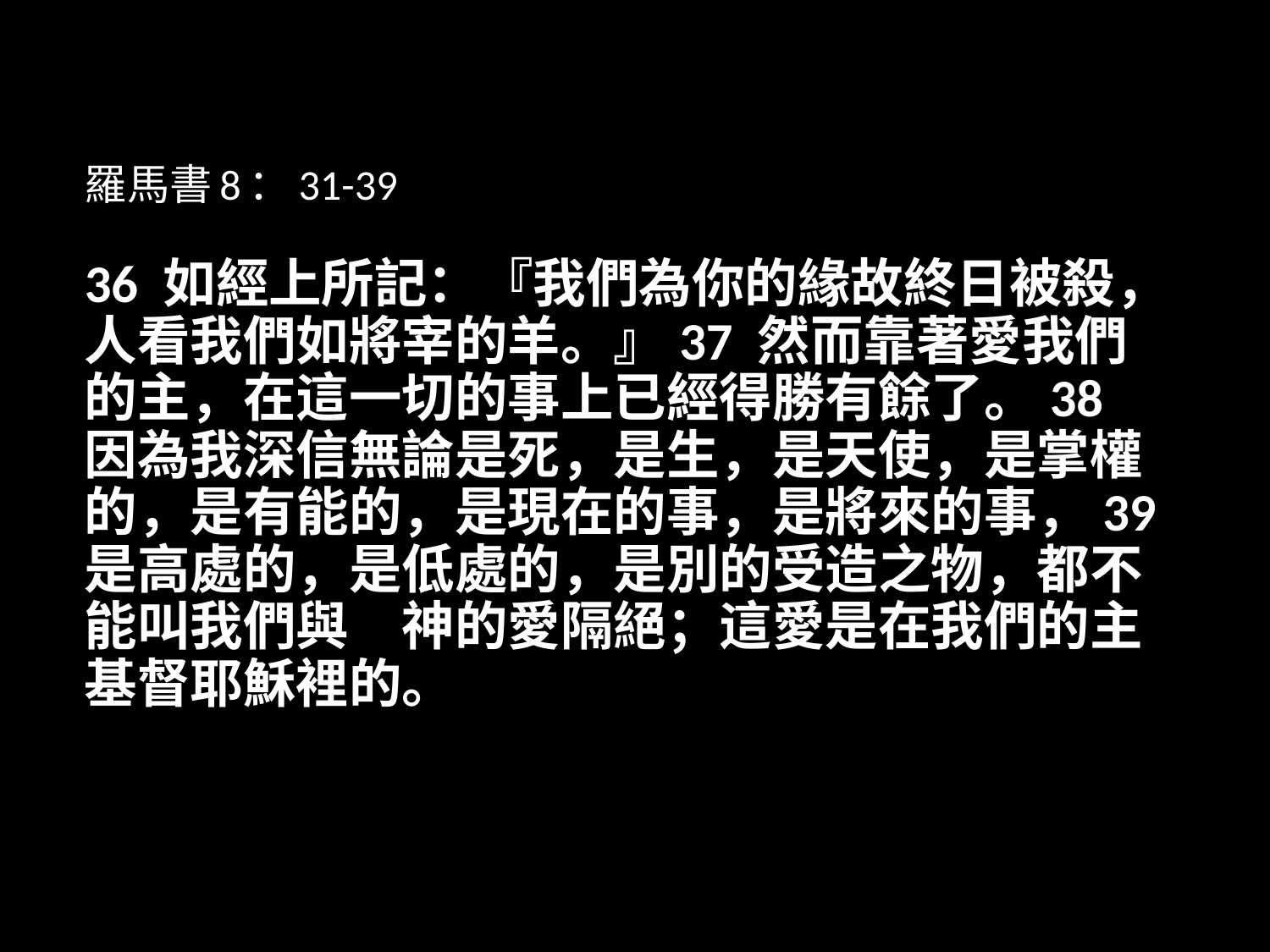

# 羅馬書8：31-39
36 如經上所記：『我們為你的緣故終日被殺，人看我們如將宰的羊。』37 然而靠著愛我們的主，在這一切的事上已經得勝有餘了。38 因為我深信無論是死，是生，是天使，是掌權的，是有能的，是現在的事，是將來的事，39 是高處的，是低處的，是別的受造之物，都不能叫我們與　神的愛隔絕；這愛是在我們的主基督耶穌裡的。